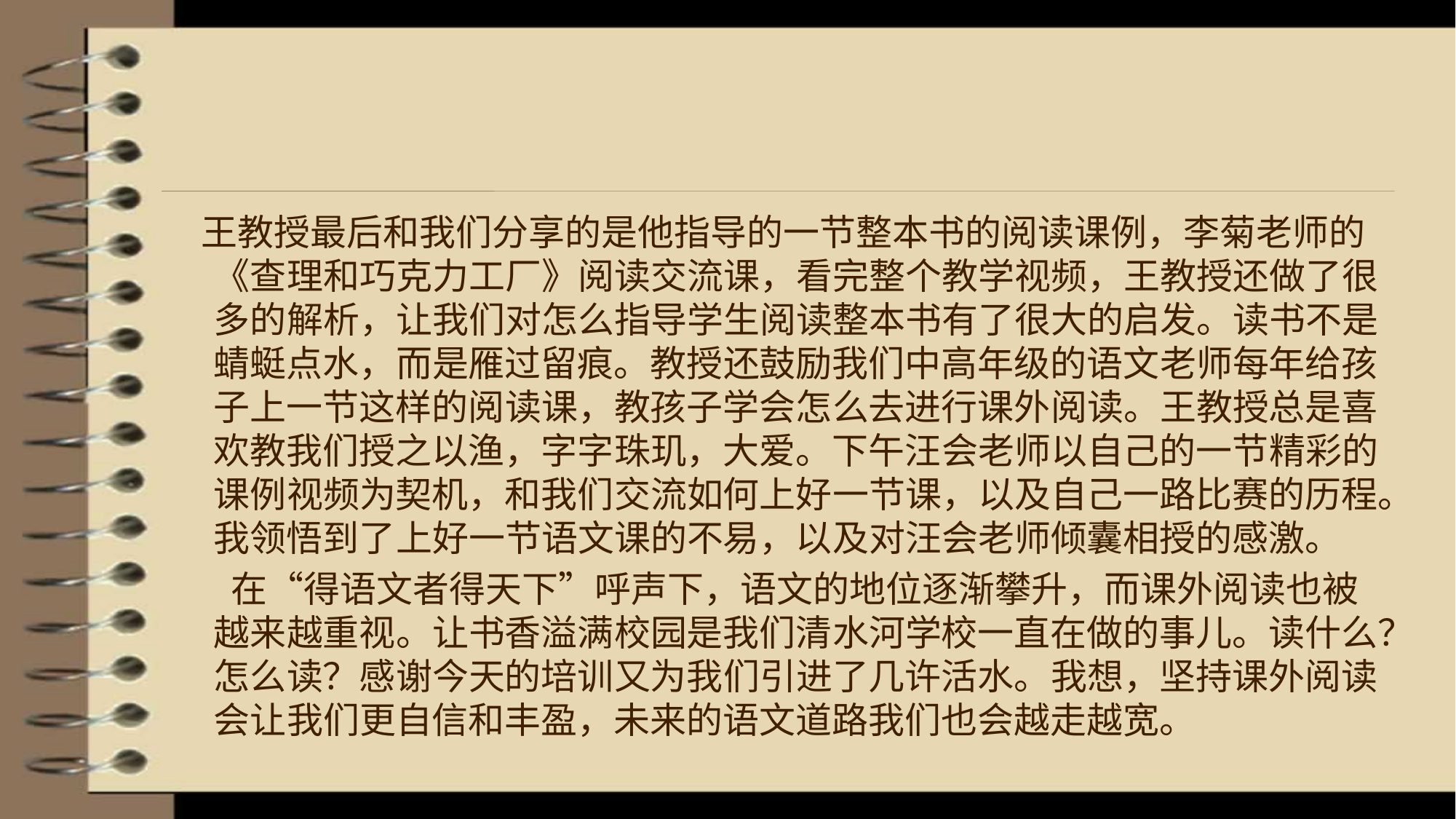

王教授最后和我们分享的是他指导的一节整本书的阅读课例，李菊老师的《查理和巧克力工厂》阅读交流课，看完整个教学视频，王教授还做了很多的解析，让我们对怎么指导学生阅读整本书有了很大的启发。读书不是蜻蜓点水，而是雁过留痕。教授还鼓励我们中高年级的语文老师每年给孩子上一节这样的阅读课，教孩子学会怎么去进行课外阅读。王教授总是喜欢教我们授之以渔，字字珠玑，大爱。下午汪会老师以自己的一节精彩的课例视频为契机，和我们交流如何上好一节课，以及自己一路比赛的历程。我领悟到了上好一节语文课的不易，以及对汪会老师倾囊相授的感激。
      在“得语文者得天下”呼声下，语文的地位逐渐攀升，而课外阅读也被越来越重视。让书香溢满校园是我们清水河学校一直在做的事儿。读什么？怎么读？感谢今天的培训又为我们引进了几许活水。我想，坚持课外阅读会让我们更自信和丰盈，未来的语文道路我们也会越走越宽。